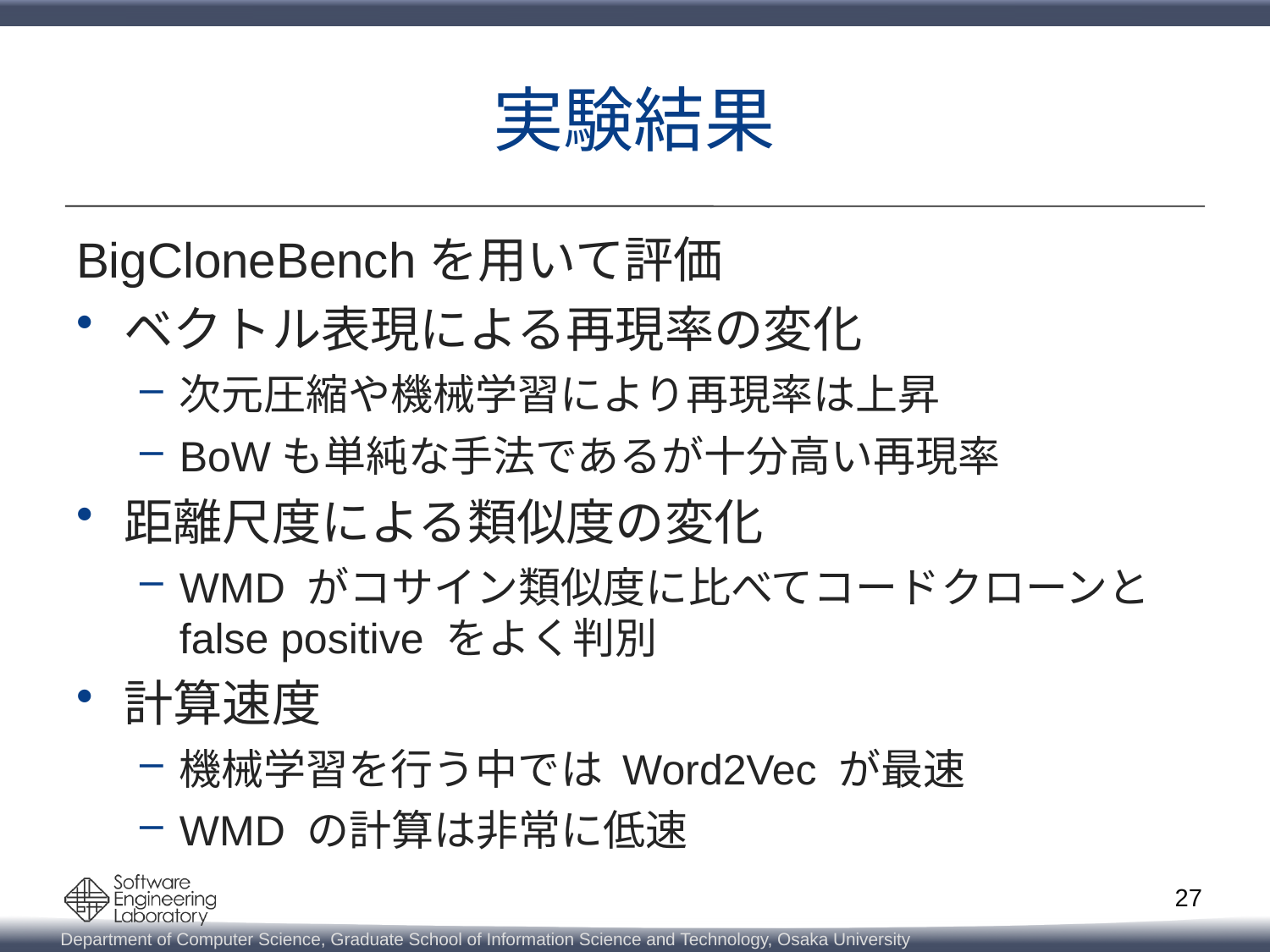

# 実験結果
BigCloneBenchを用いて評価
ベクトル表現による再現率の変化
次元圧縮や機械学習により再現率は上昇
BoWも単純な手法であるが十分高い再現率
距離尺度による類似度の変化
WMD がコサイン類似度に比べてコードクローンと
false positive をよく判別
計算速度
機械学習を行う中では Word2Vec が最速
WMD の計算は非常に低速
27